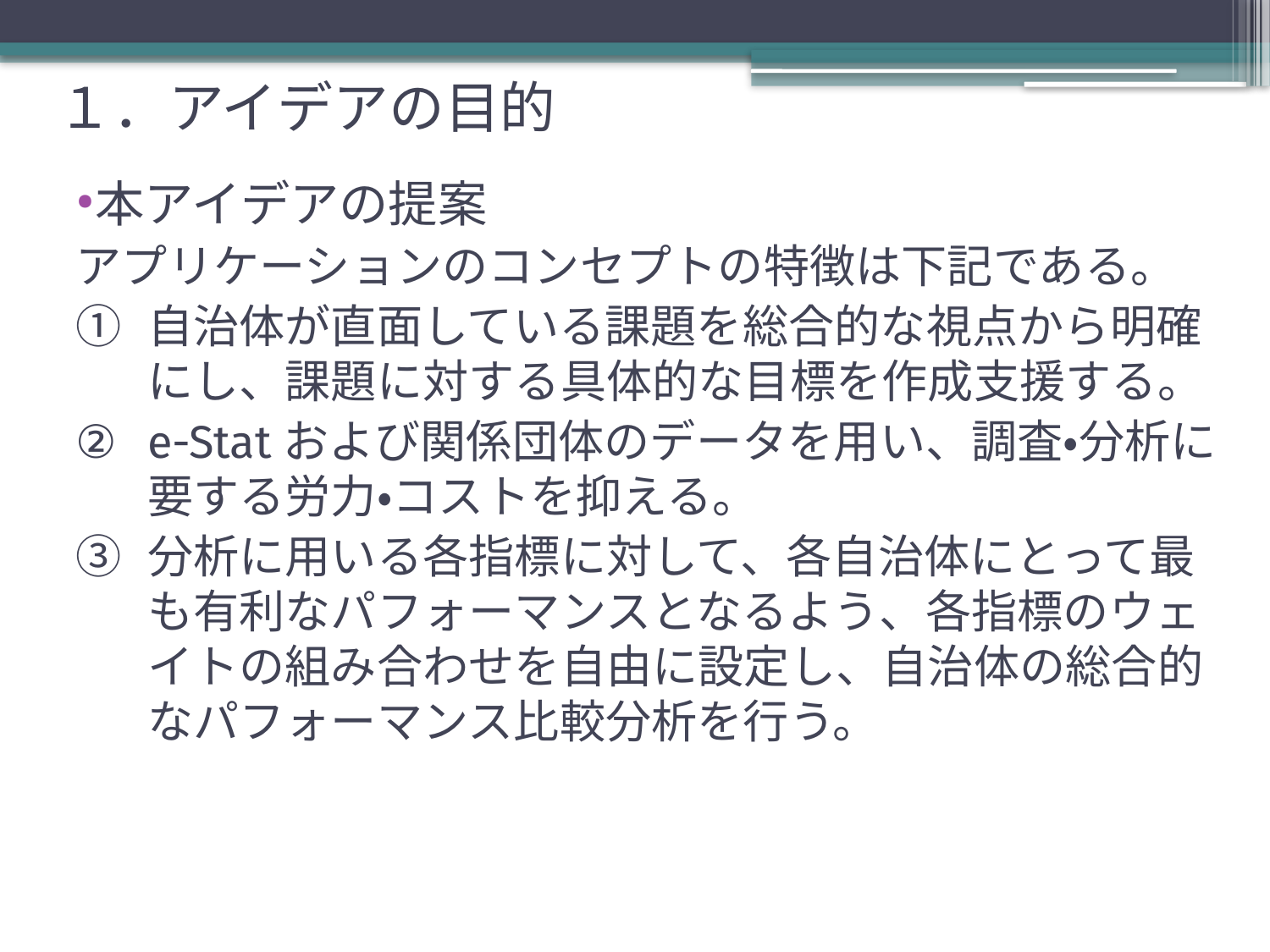

# １．アイデアの目的
本アイデアの提案
アプリケーションのコンセプトの特徴は下記である。
自治体が直面している課題を総合的な視点から明確にし、課題に対する具体的な目標を作成支援する。
e-Statおよび関係団体のデータを用い、調査・分析に要する労力・コストを抑える。
分析に用いる各指標に対して、各自治体にとって最も有利なパフォーマンスとなるよう、各指標のウェイトの組み合わせを自由に設定し、自治体の総合的なパフォーマンス比較分析を行う。